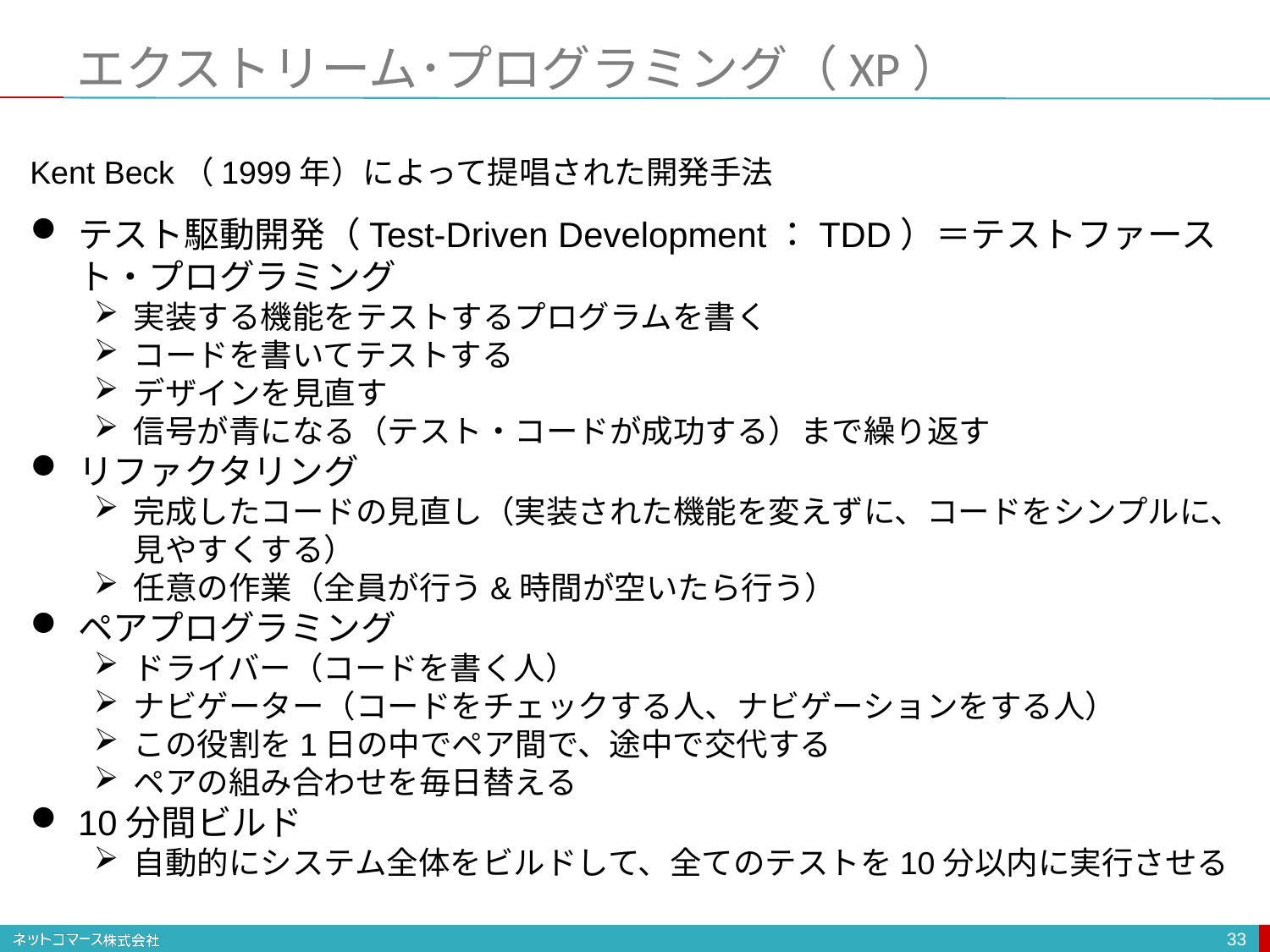

# エクストリーム･プログラミング（XP）
Kent Beck（1999年）によって提唱された開発手法
テスト駆動開発（Test-Driven Development：TDD）＝テストファースト・プログラミング
実装する機能をテストするプログラムを書く
コードを書いてテストする
デザインを見直す
信号が青になる（テスト・コードが成功する）まで繰り返す
リファクタリング
完成したコードの見直し（実装された機能を変えずに、コードをシンプルに、見やすくする）
任意の作業（全員が行う&時間が空いたら行う）
ペアプログラミング
ドライバー（コードを書く人）
ナビゲーター（コードをチェックする人、ナビゲーションをする人）
この役割を1日の中でペア間で、途中で交代する
ペアの組み合わせを毎日替える
10分間ビルド
自動的にシステム全体をビルドして、全てのテストを10分以内に実行させる
33